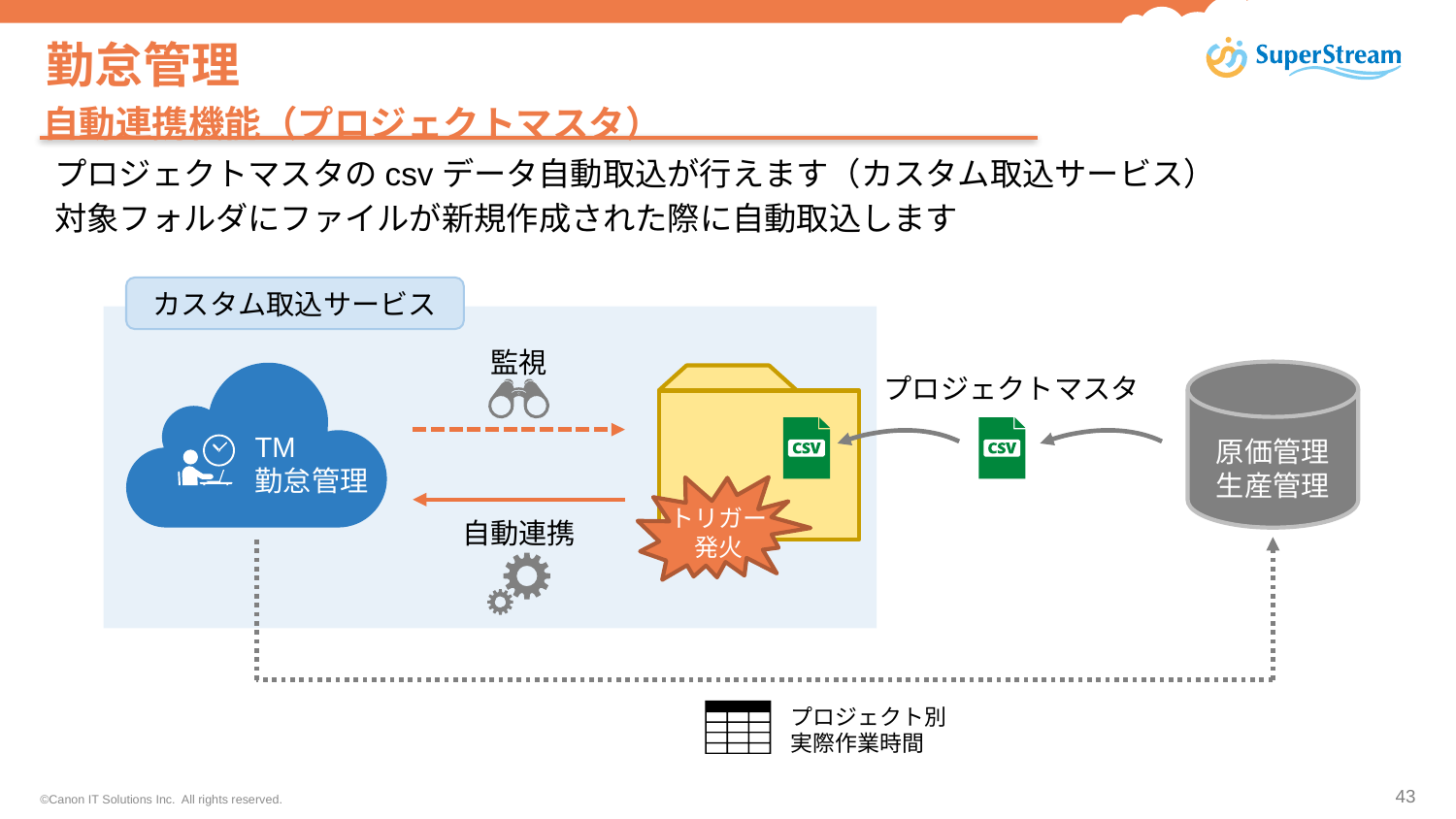

# 勤怠管理
自動連携機能（プロジェクトマスタ）
プロジェクトマスタのcsvデータ自動取込が行えます（カスタム取込サービス）
対象フォルダにファイルが新規作成された際に自動取込します
カスタム取込サービス

監視

原価管理
生産管理

プロジェクトマスタ

TM
勤怠管理

トリガー
発火
自動連携

プロジェクト別
実際作業時間

©Canon IT Solutions Inc.  All rights reserved.
43